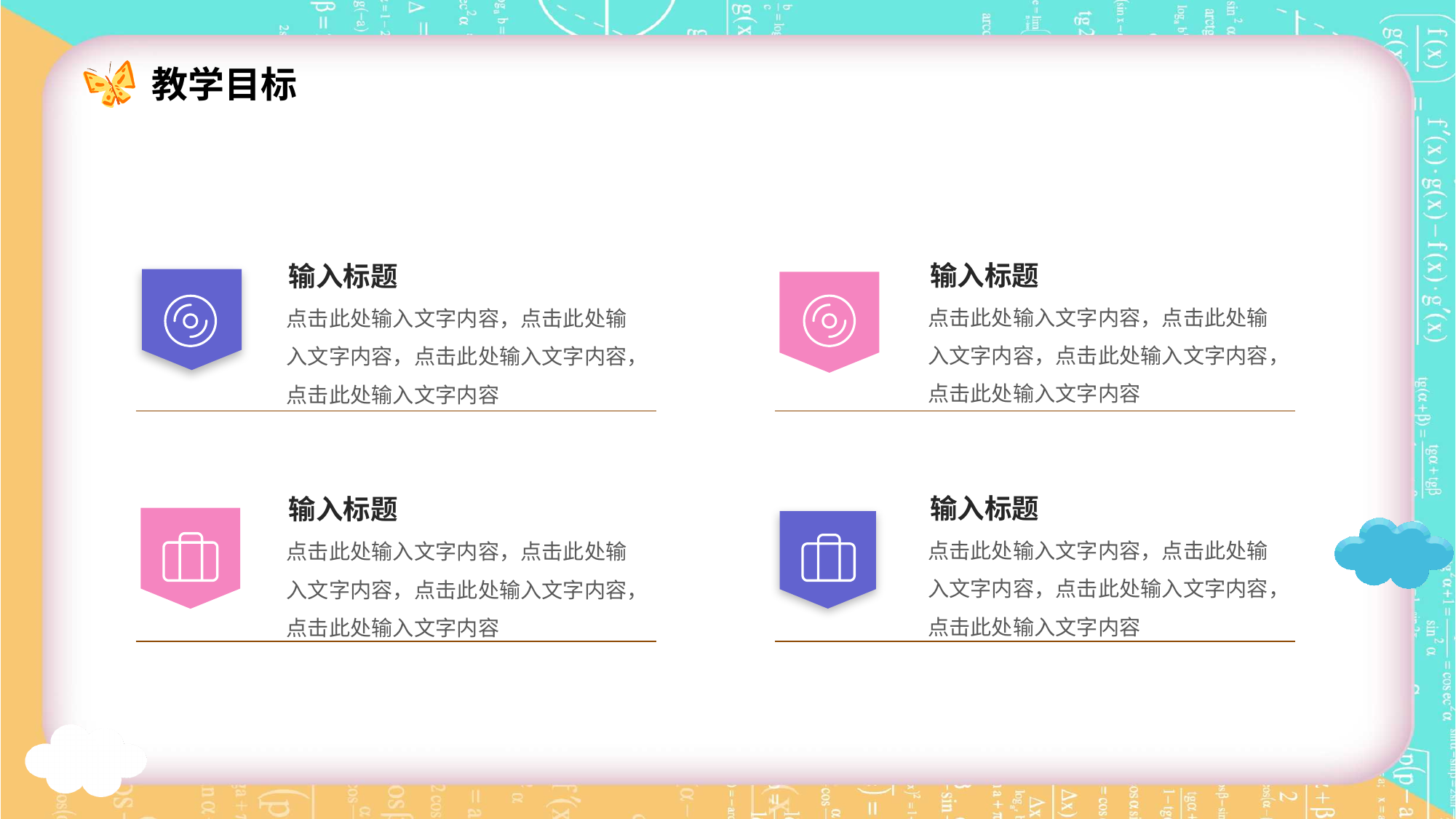

输入标题
输入标题

点击此处输入文字内容，点击此处输入文字内容，点击此处输入文字内容，点击此处输入文字内容
点击此处输入文字内容，点击此处输入文字内容，点击此处输入文字内容，点击此处输入文字内容

输入标题
输入标题

点击此处输入文字内容，点击此处输入文字内容，点击此处输入文字内容，点击此处输入文字内容
点击此处输入文字内容，点击此处输入文字内容，点击此处输入文字内容，点击此处输入文字内容